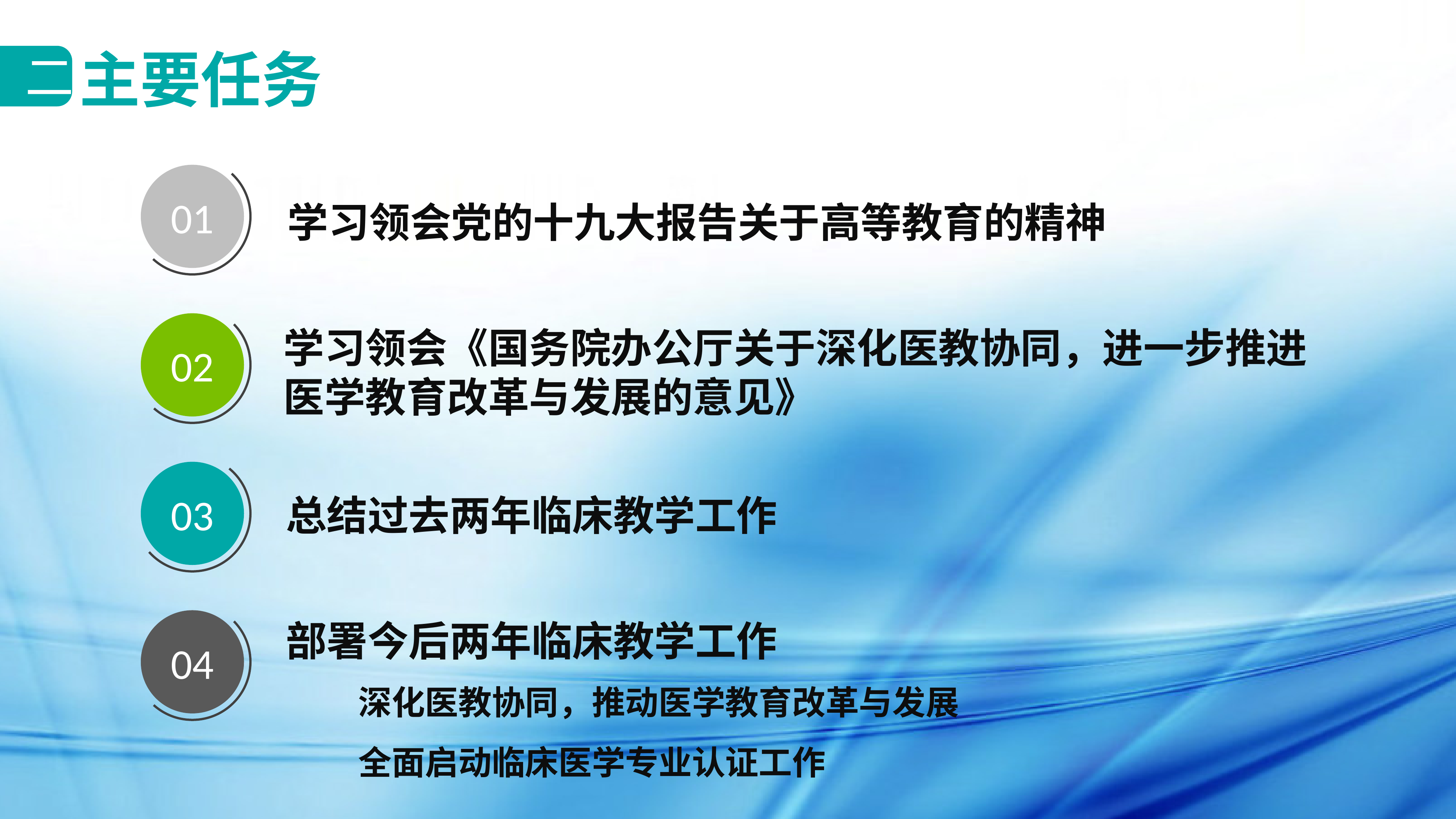

主要任务
二

01

学习领会党的十九大报告关于高等教育的精神

02
学习领会《国务院办公厅关于深化医教协同，进一步推进医学教育改革与发展的意见》

03

总结过去两年临床教学工作
部署今后两年临床教学工作

04

深化医教协同，推动医学教育改革与发展
全面启动临床医学专业认证工作